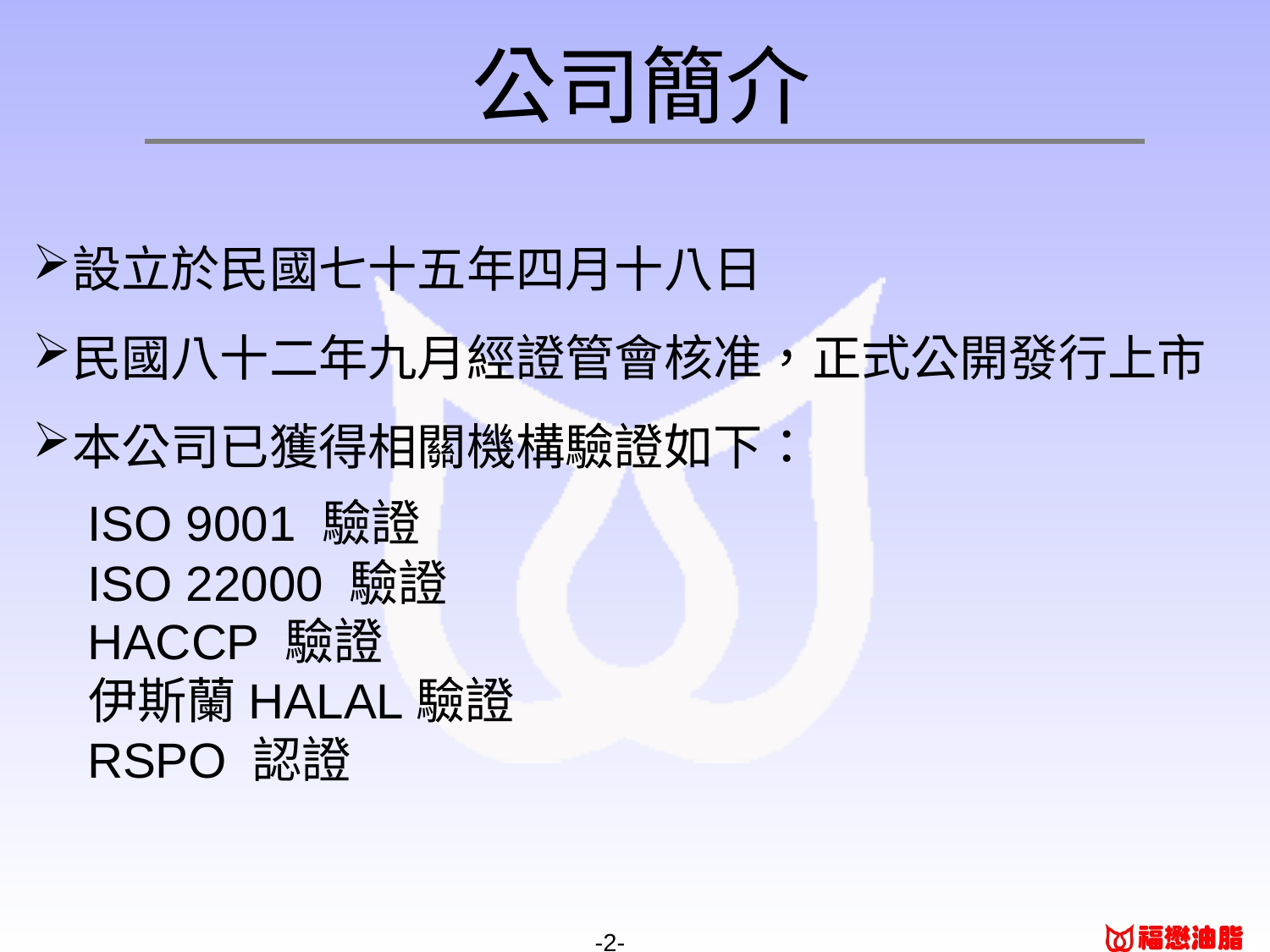

公司簡介
設立於民國七十五年四月十八日

民國八十二年九月經證管會核准，正式公開發行上市

本公司已獲得相關機構驗證如下：

    ISO 9001 驗證
    ISO 22000 驗證
    HACCP 驗證
    伊斯蘭HALAL驗證
    RSPO 認證